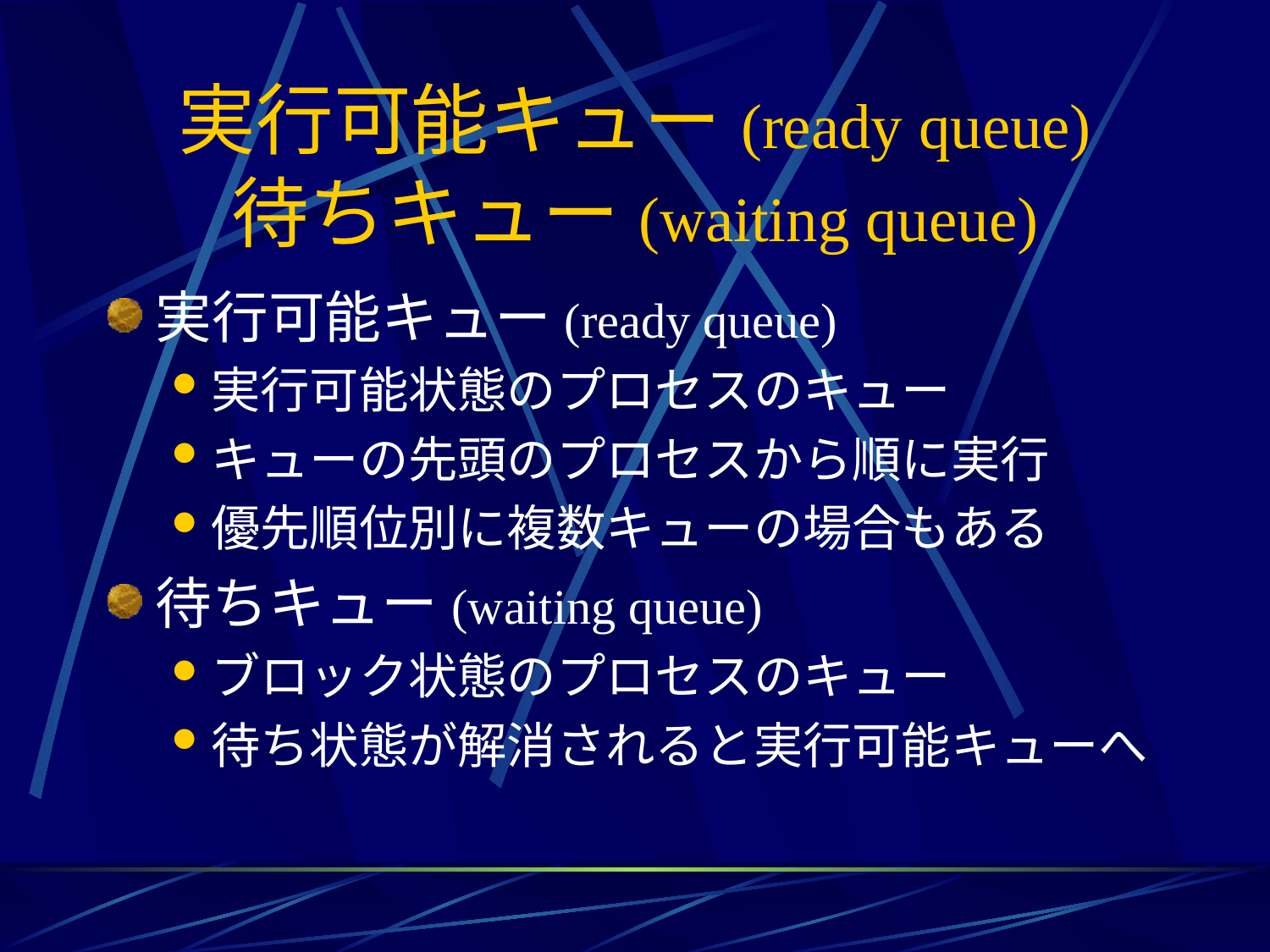

# 実行可能キュー(ready queue) 待ちキュー(waiting queue)
実行可能キュー(ready queue)
実行可能状態のプロセスのキュー
キューの先頭のプロセスから順に実行
優先順位別に複数キューの場合もある
待ちキュー(waiting queue)
ブロック状態のプロセスのキュー
待ち状態が解消されると実行可能キューへ